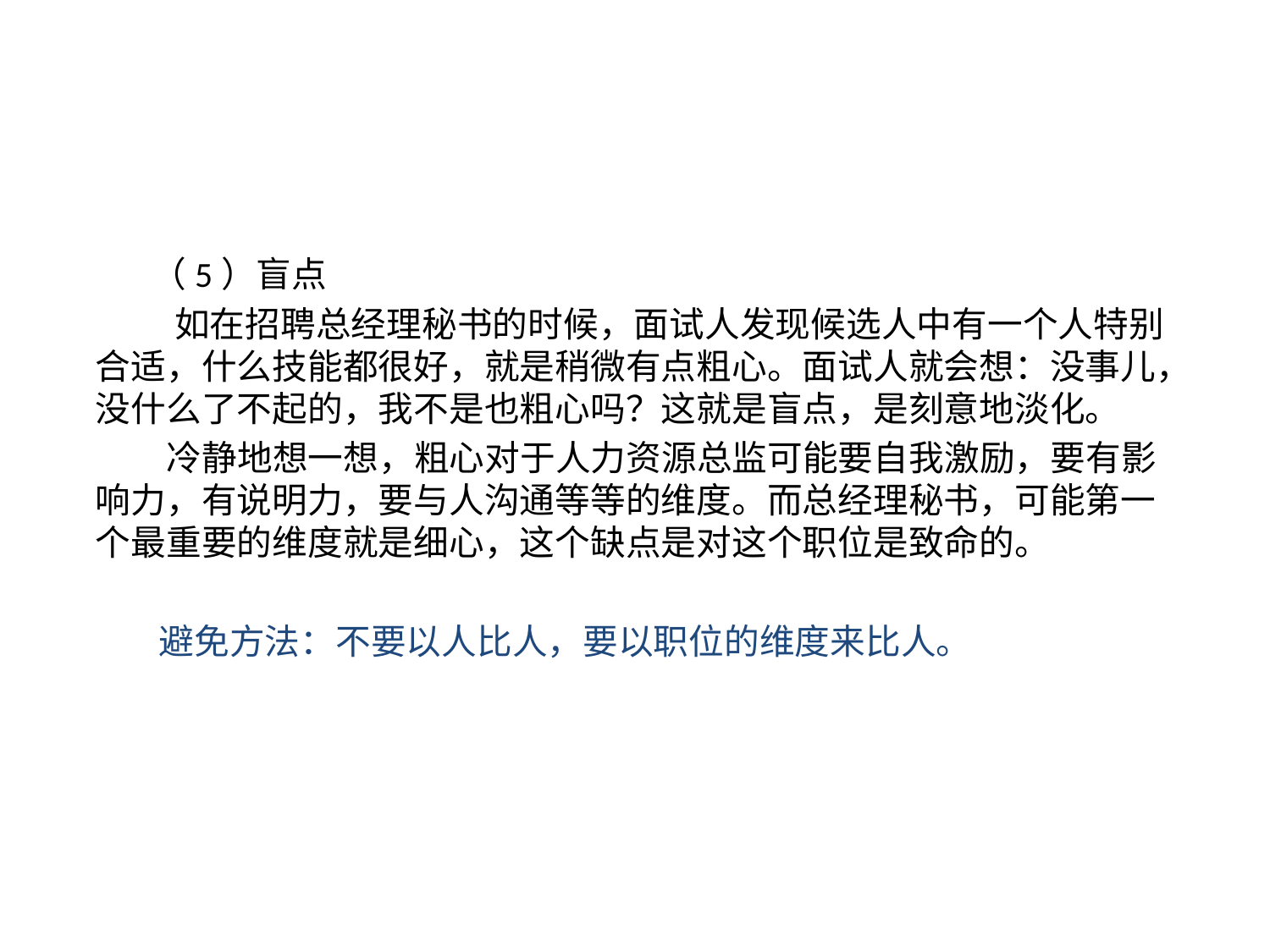

（5）盲点
          如在招聘总经理秘书的时候，面试人发现候选人中有一个人特别合适，什么技能都很好，就是稍微有点粗心。面试人就会想：没事儿，没什么了不起的，我不是也粗心吗？这就是盲点，是刻意地淡化。
         冷静地想一想，粗心对于人力资源总监可能要自我激励，要有影响力，有说明力，要与人沟通等等的维度。而总经理秘书，可能第一个最重要的维度就是细心，这个缺点是对这个职位是致命的。

        避免方法：不要以人比人，要以职位的维度来比人。